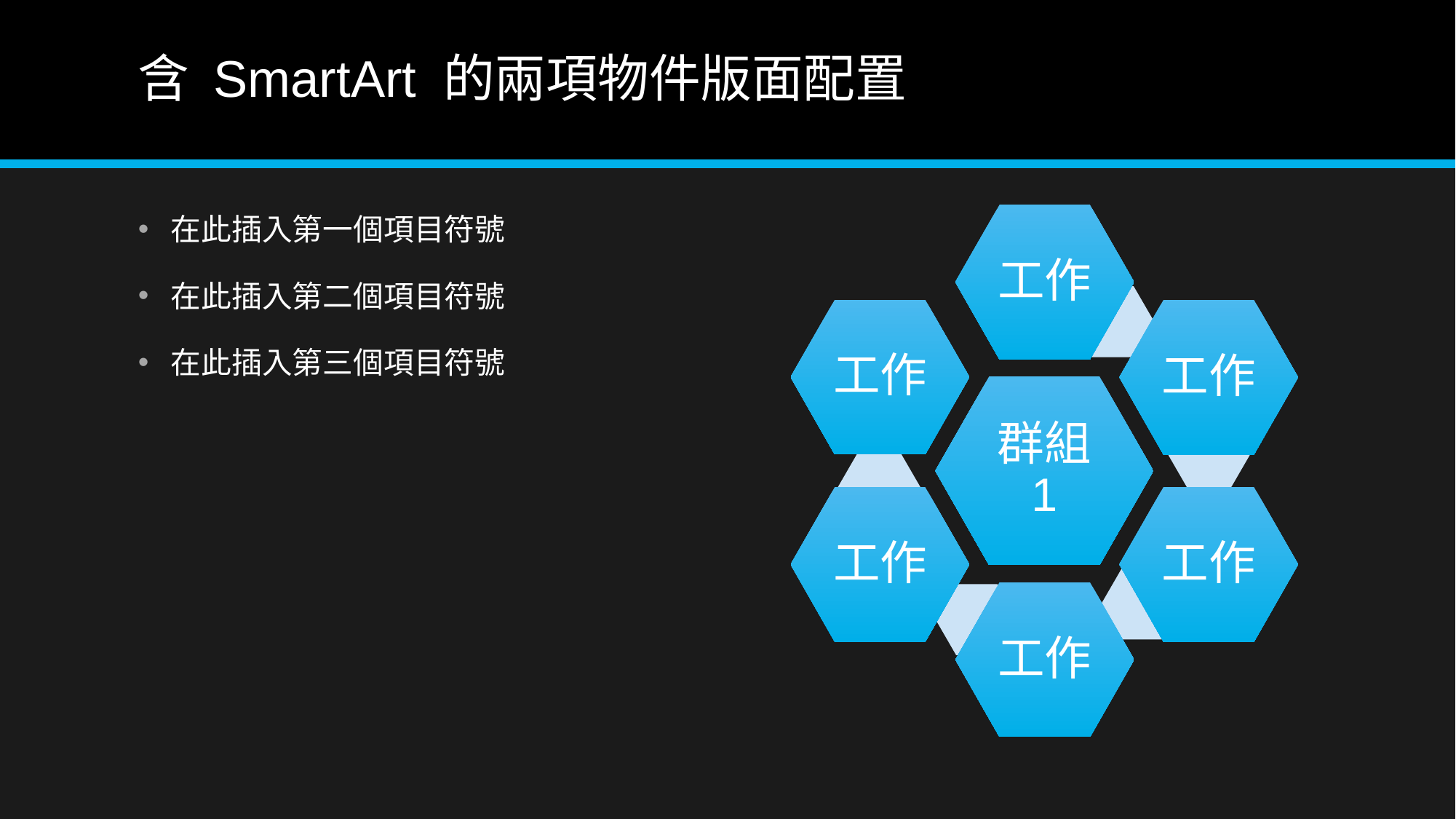

# 含 SmartArt 的兩項物件版面配置
群組 1
工作
工作
工作
工作
工作
工作
在此插入第一個項目符號
在此插入第二個項目符號
在此插入第三個項目符號